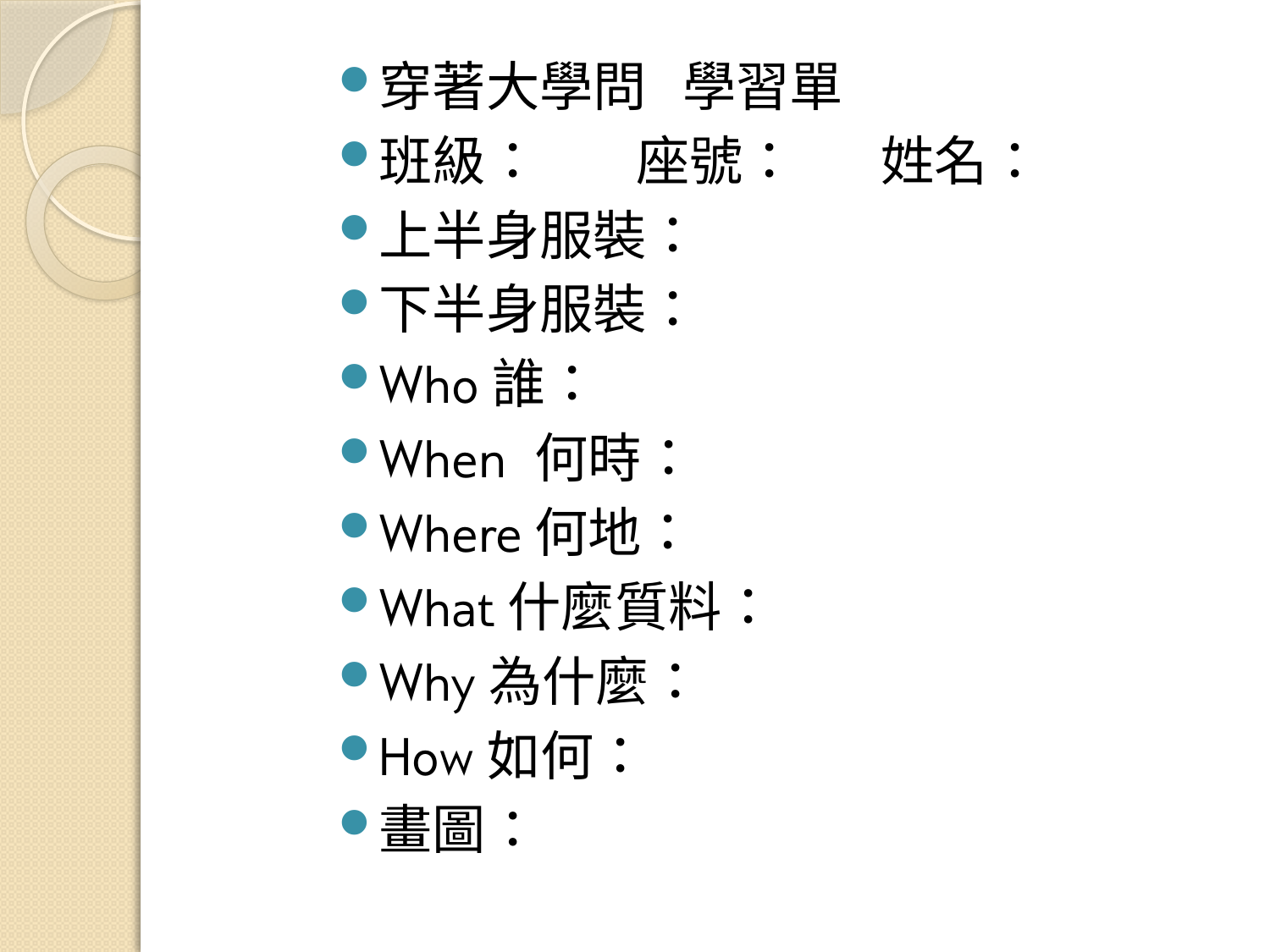

#
穿著大學問   學習單
班級：        座號：       姓名：
上半身服裝：
下半身服裝：
Who誰：
When 何時：
Where何地：
What什麼質料：
Why為什麼：
How如何：
畫圖：